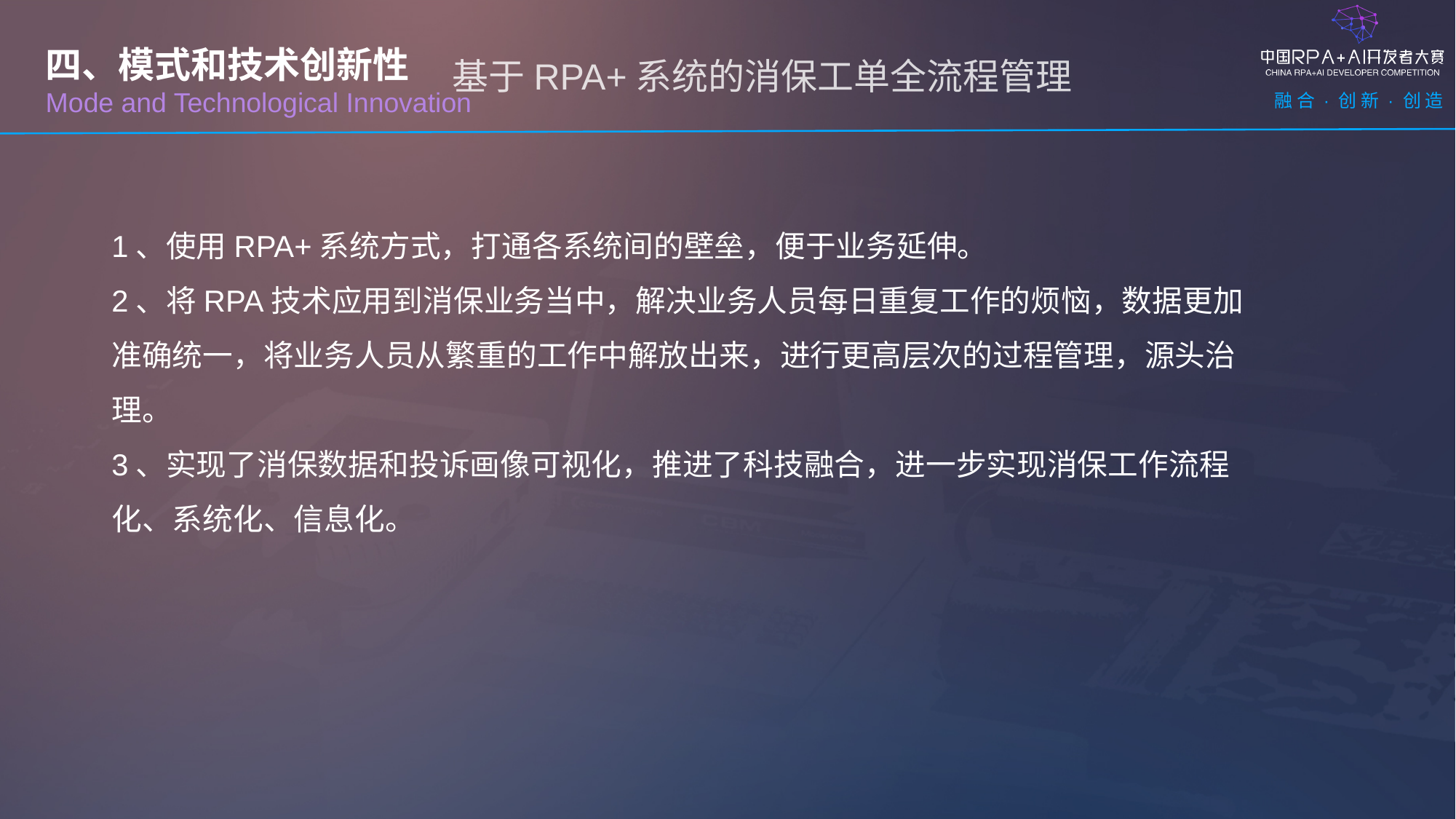

四、模式和技术创新性
Mode and Technological Innovation
基于RPA+系统的消保工单全流程管理
1、使用RPA+系统方式，打通各系统间的壁垒，便于业务延伸。
2、将RPA技术应用到消保业务当中，解决业务人员每日重复工作的烦恼，数据更加准确统一，将业务人员从繁重的工作中解放出来，进行更高层次的过程管理，源头治理。
3、实现了消保数据和投诉画像可视化，推进了科技融合，进一步实现消保工作流程化、系统化、信息化。